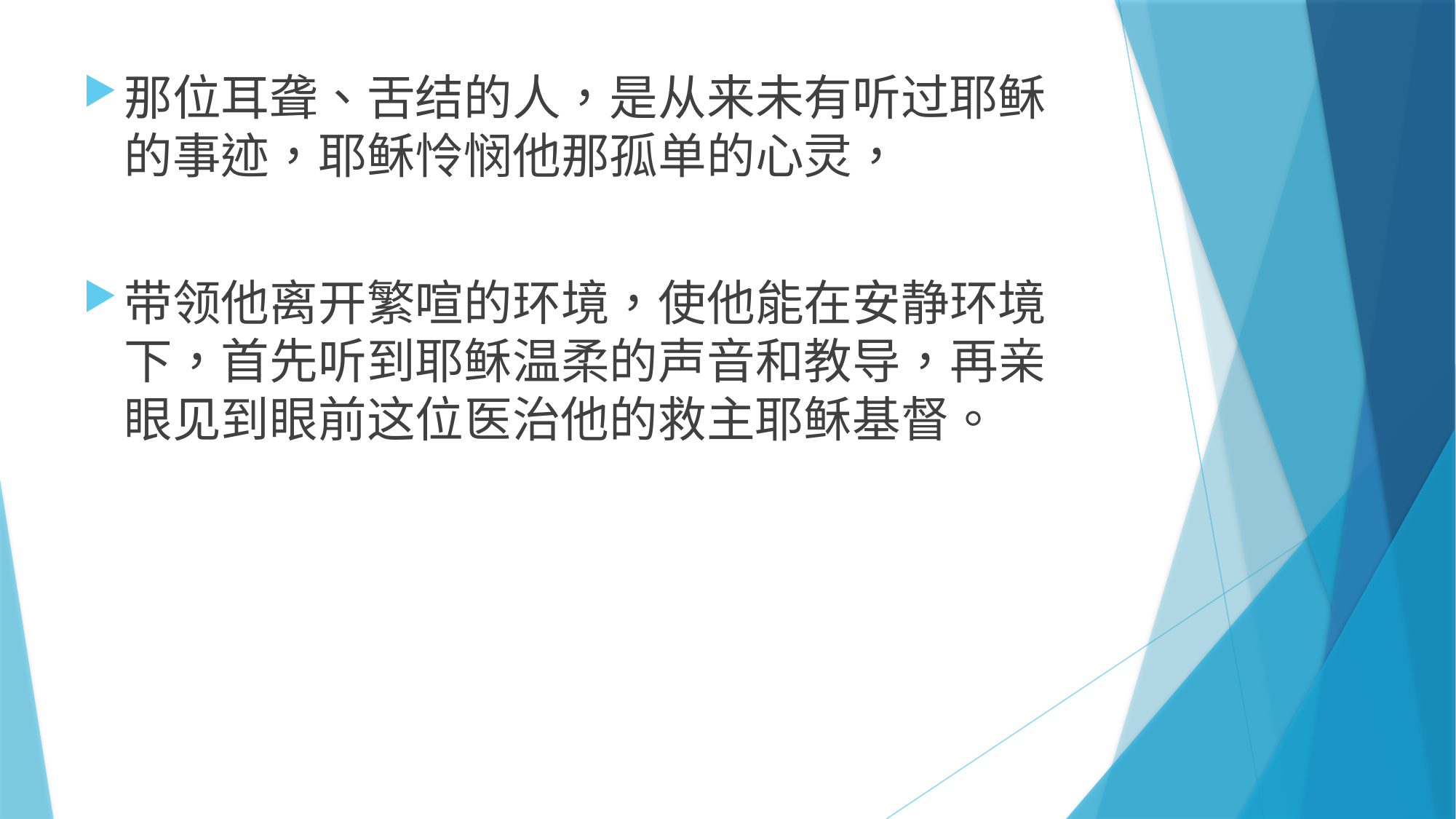

那位耳聋、舌结的人，是从来未有听过耶稣的事迹，耶稣怜悯他那孤单的心灵，

带领他离开繁喧的环境，使他能在安静环境下，首先听到耶稣温柔的声音和教导，再亲眼见到眼前这位医治他的救主耶稣基督。